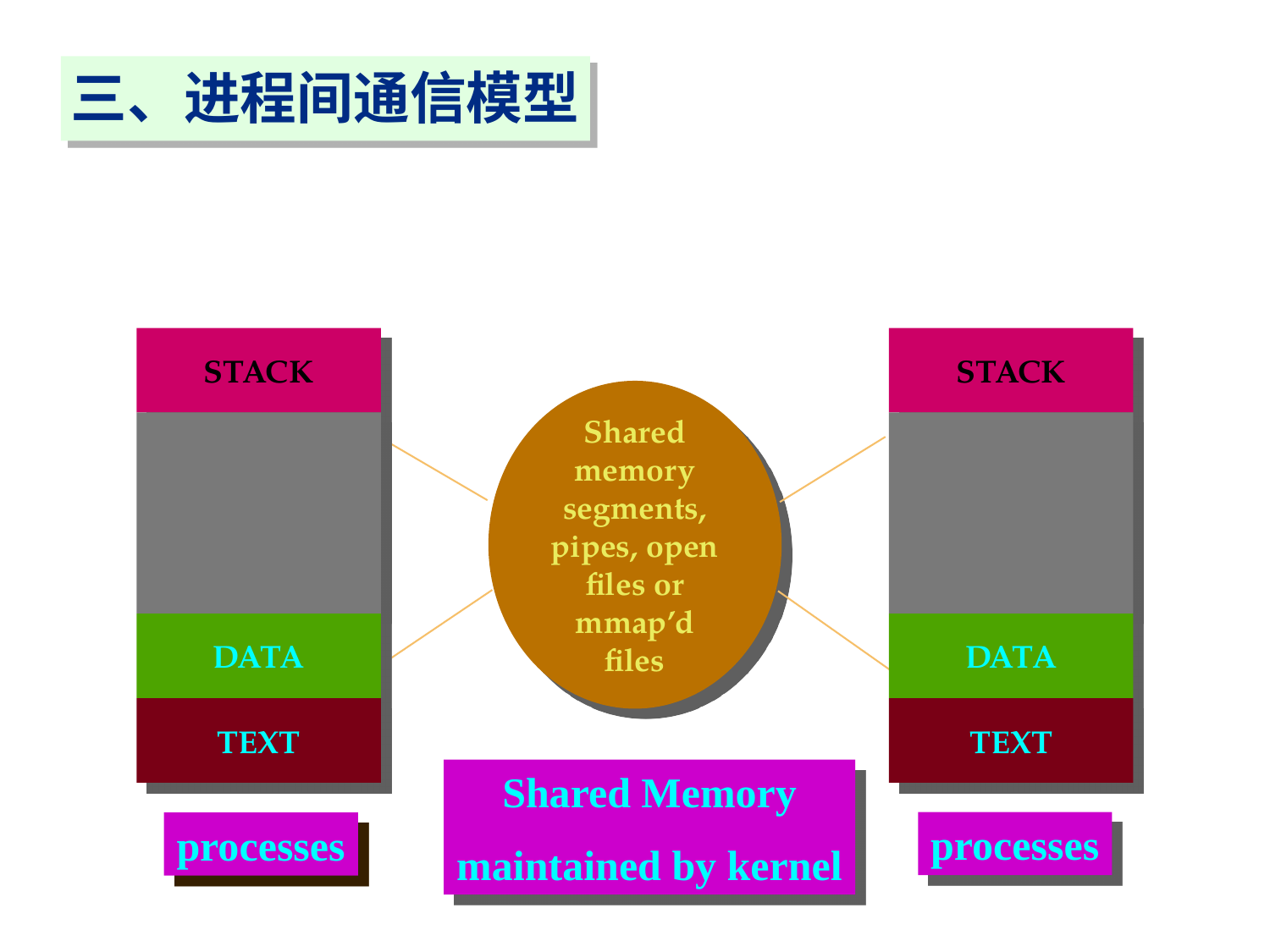

三、进程间通信模型

STACK
STACK
Shared memory segments, pipes, open files or mmap’d files

DATA
DATA
TEXT
TEXT
Shared Memory
maintained by kernel
processes
processes